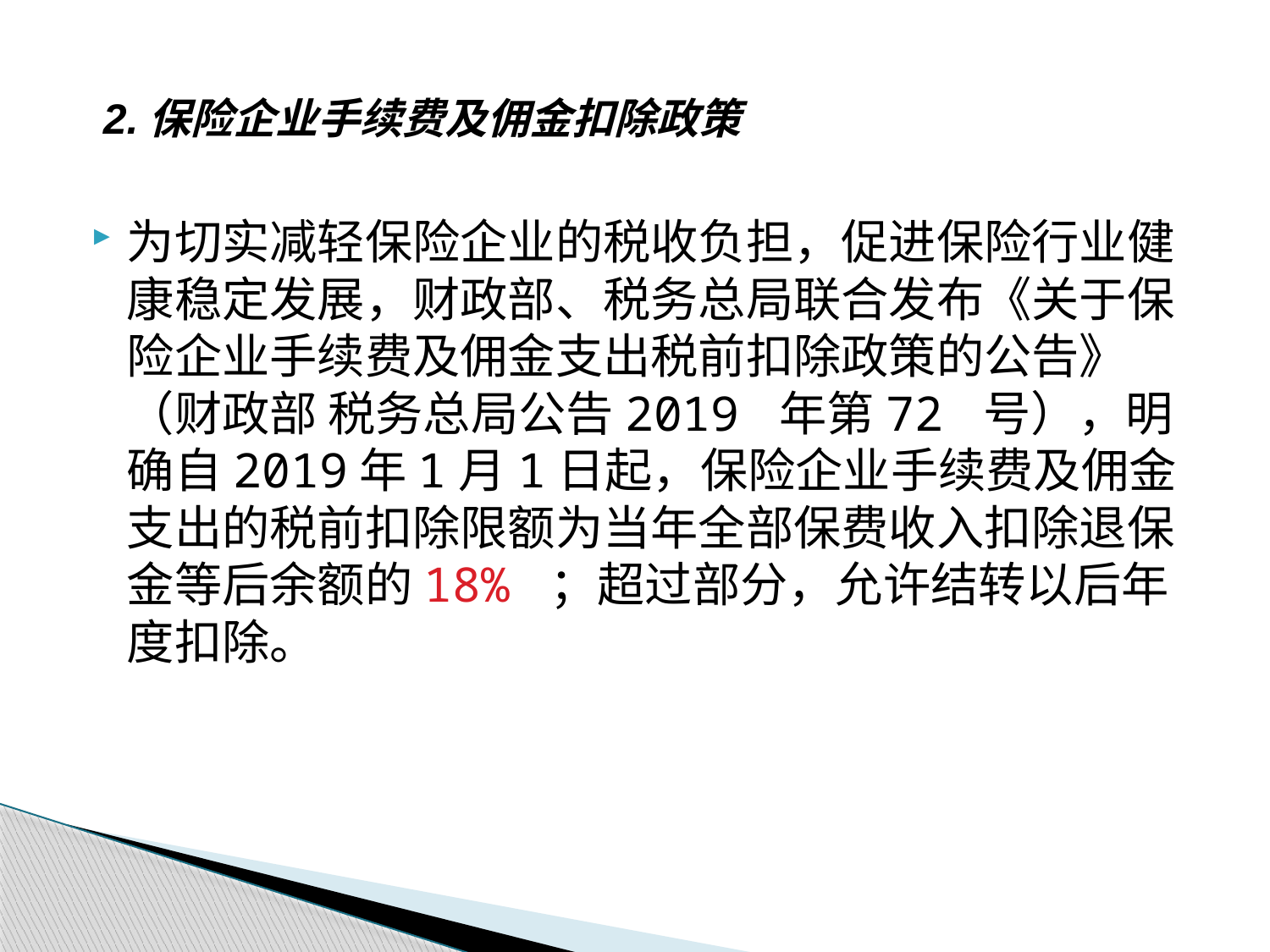

# 2.保险企业手续费及佣金扣除政策
为切实减轻保险企业的税收负担，促进保险行业健康稳定发展，财政部、税务总局联合发布《关于保险企业手续费及佣金支出税前扣除政策的公告》（财政部 税务总局公告2019 年第72 号），明确自2019年1月1日起，保险企业手续费及佣金支出的税前扣除限额为当年全部保费收入扣除退保金等后余额的18% ；超过部分，允许结转以后年度扣除。